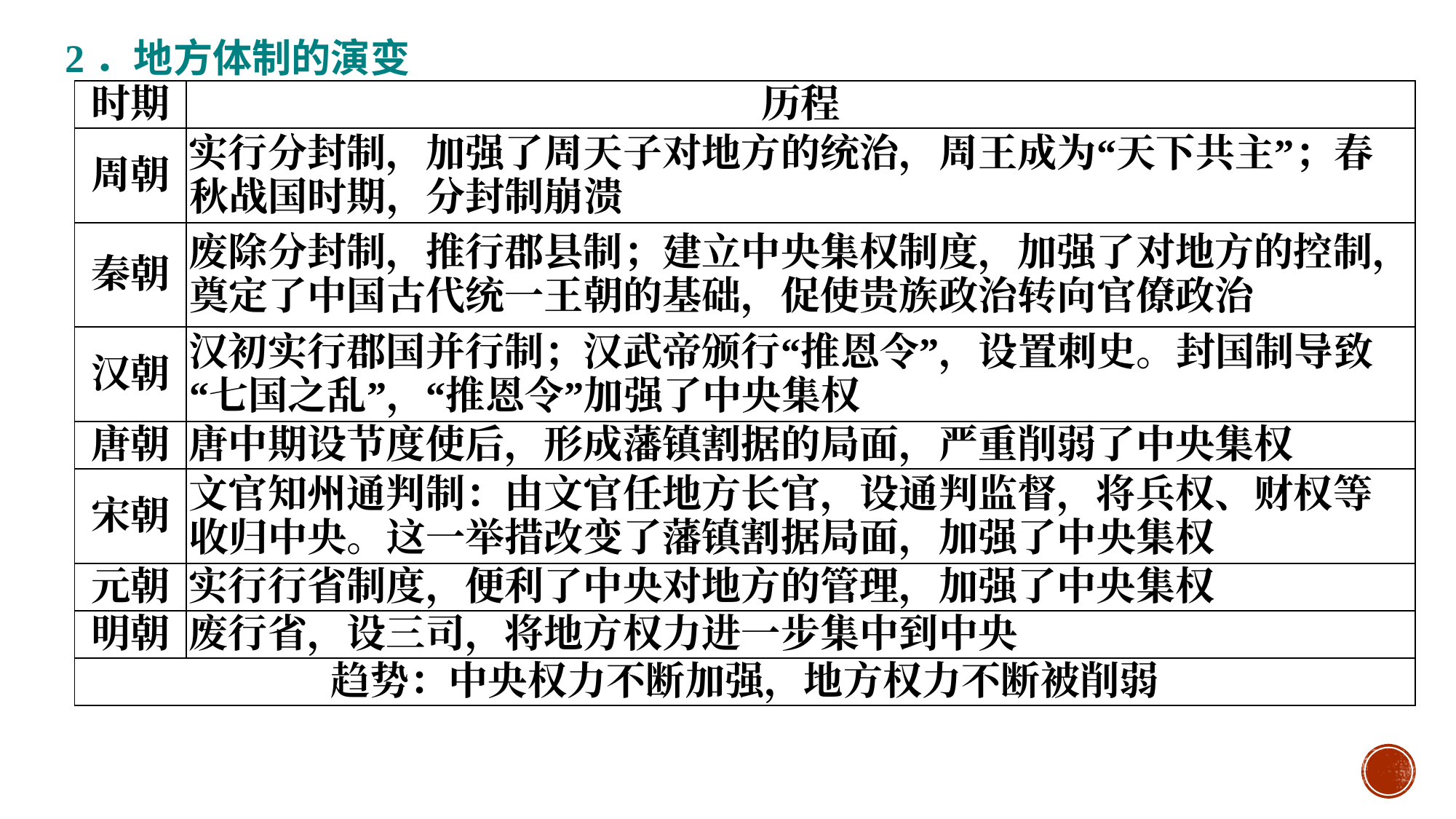

2．地方体制的演变
#
| 时期 | 历程 |
| --- | --- |
| 周朝 | 实行分封制，加强了周天子对地方的统治，周王成为“天下共主”；春秋战国时期，分封制崩溃 |
| 秦朝 | 废除分封制，推行郡县制；建立中央集权制度，加强了对地方的控制，奠定了中国古代统一王朝的基础，促使贵族政治转向官僚政治 |
| 汉朝 | 汉初实行郡国并行制；汉武帝颁行“推恩令”，设置刺史。封国制导致“七国之乱”，“推恩令”加强了中央集权 |
| 唐朝 | 唐中期设节度使后，形成藩镇割据的局面，严重削弱了中央集权 |
| 宋朝 | 文官知州通判制：由文官任地方长官，设通判监督，将兵权、财权等收归中央。这一举措改变了藩镇割据局面，加强了中央集权 |
| 元朝 | 实行行省制度，便利了中央对地方的管理，加强了中央集权 |
| 明朝 | 废行省，设三司，将地方权力进一步集中到中央 |
| 趋势：中央权力不断加强，地方权力不断被削弱 |  |